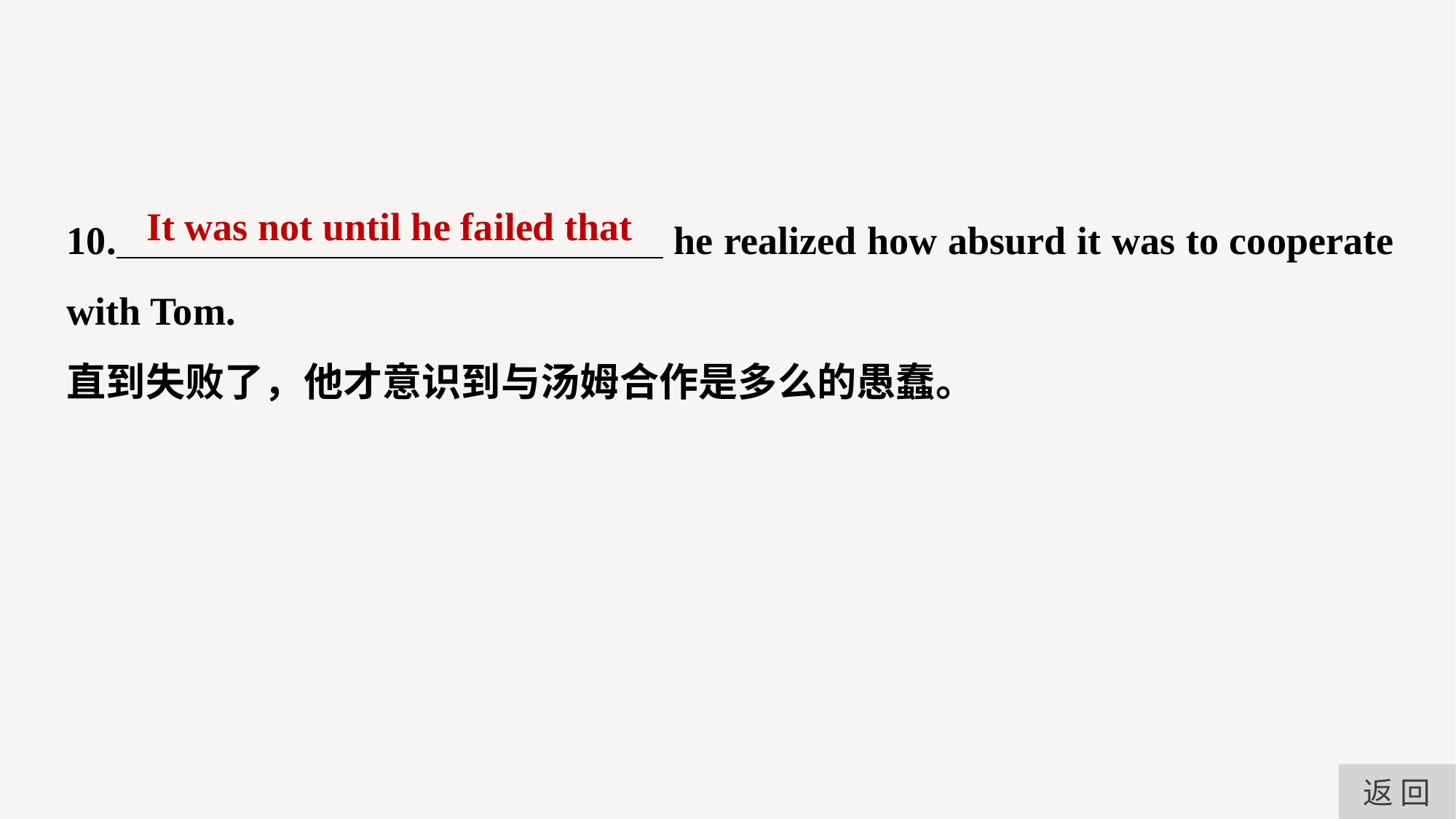

10.                                                    he realized how absurd it was to cooperate with Tom.
直到失败了，他才意识到与汤姆合作是多么的愚蠢。
It was not until he failed that
返 回